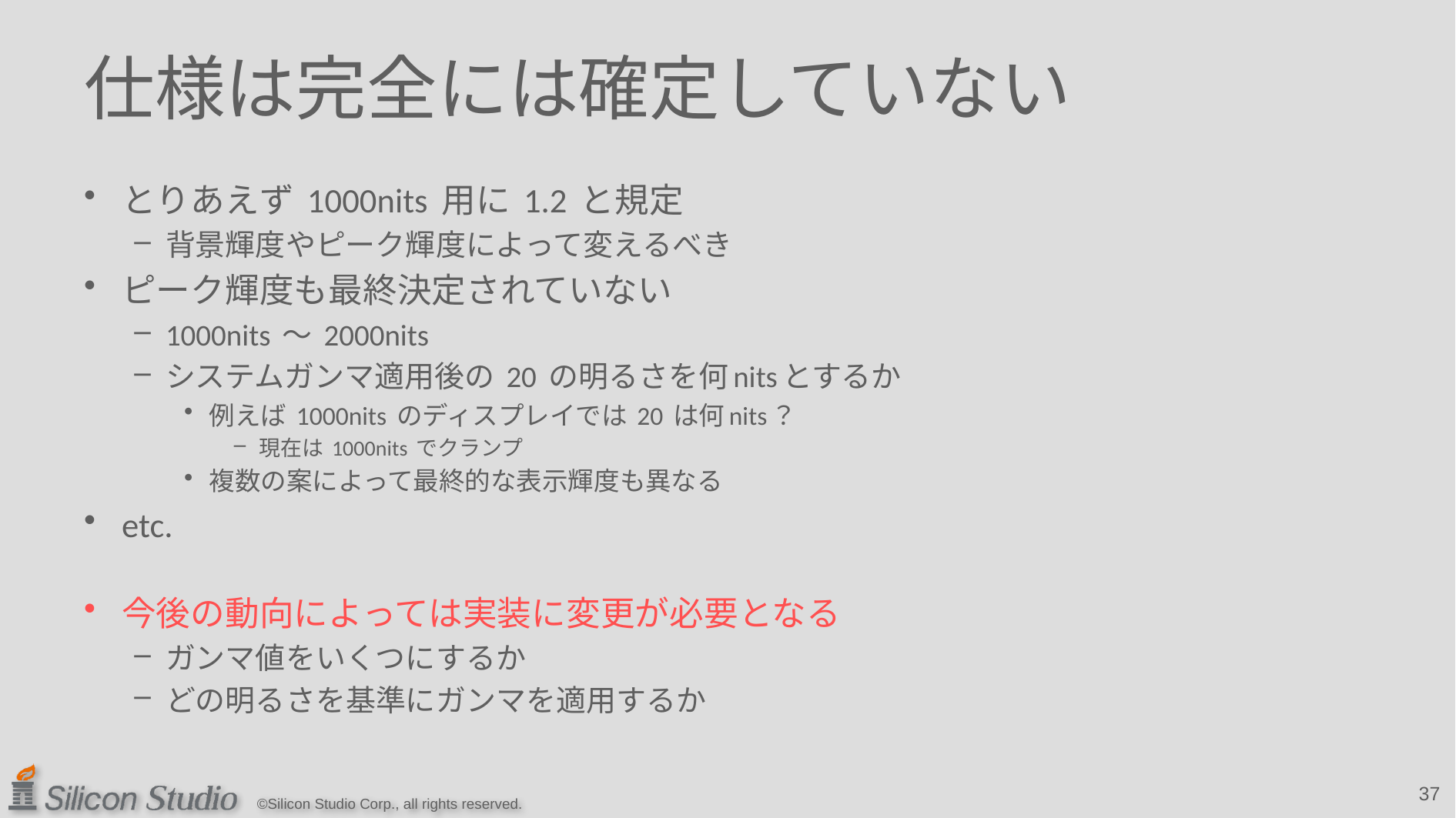

# 仕様は完全には確定していない
とりあえず 1000nits 用に 1.2 と規定
背景輝度やピーク輝度によって変えるべき
ピーク輝度も最終決定されていない
1000nits ～ 2000nits
システムガンマ適用後の 20 の明るさを何nitsとするか
例えば 1000nits のディスプレイでは 20 は何nits？
現在は 1000nits でクランプ
複数の案によって最終的な表示輝度も異なる
etc.

今後の動向によっては実装に変更が必要となる
ガンマ値をいくつにするか
どの明るさを基準にガンマを適用するか
37